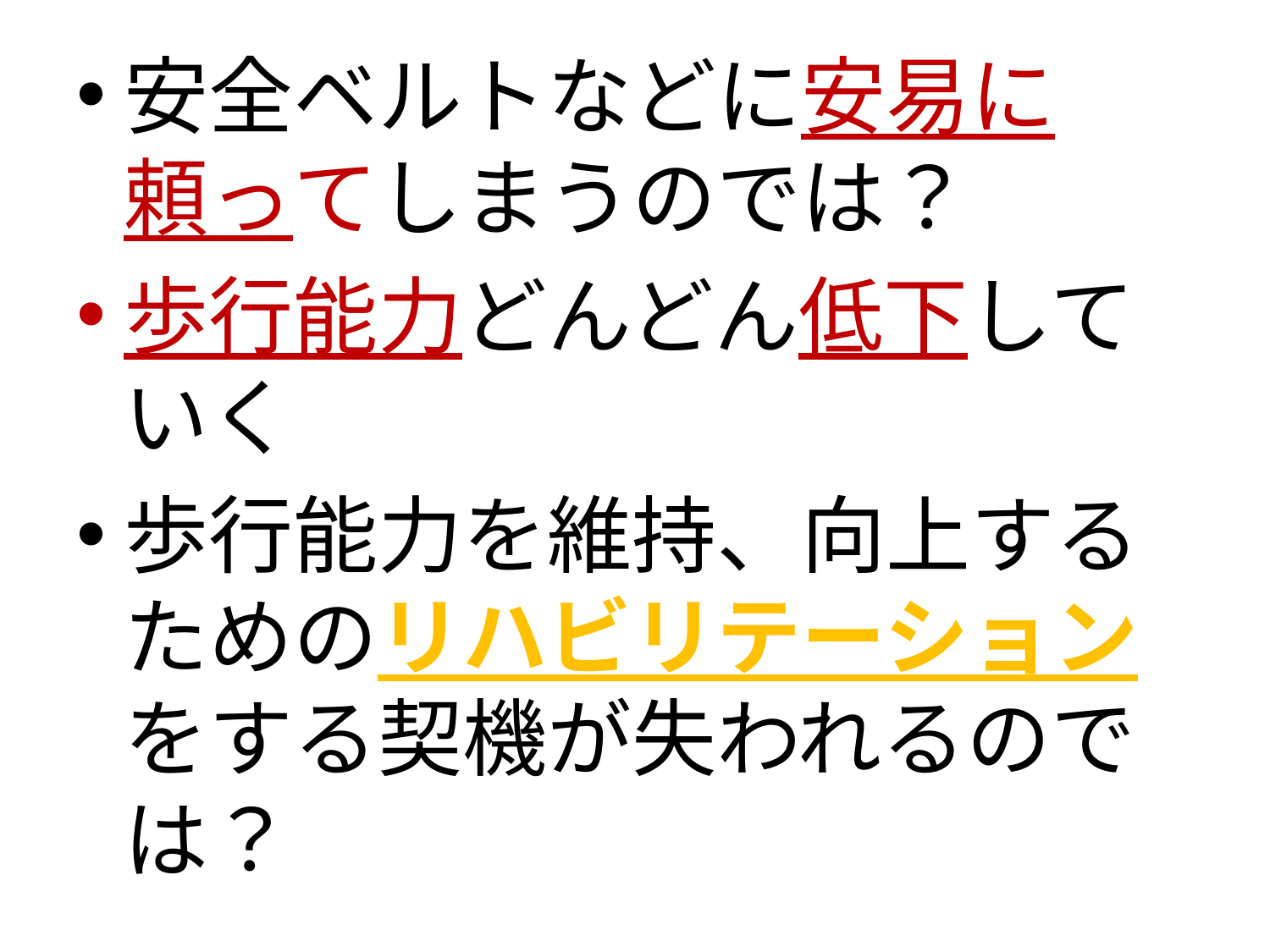

安全ベルトなどに安易に頼ってしまうのでは？
歩行能力どんどん低下していく
歩行能力を維持、向上するためのリハビリテーションをする契機が失われるのでは？